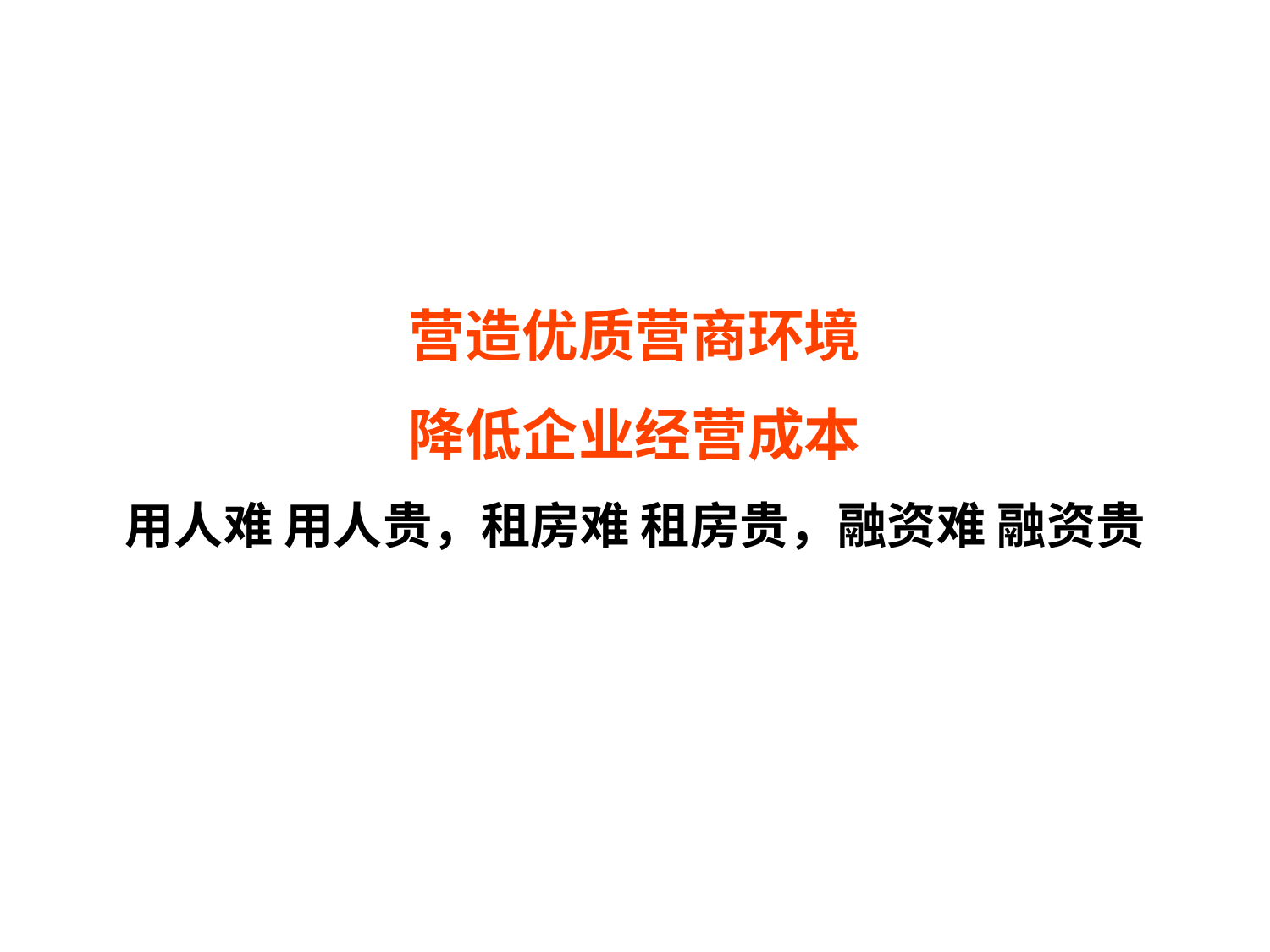

营造优质营商环境
降低企业经营成本
用人难 用人贵，租房难 租房贵，融资难 融资贵